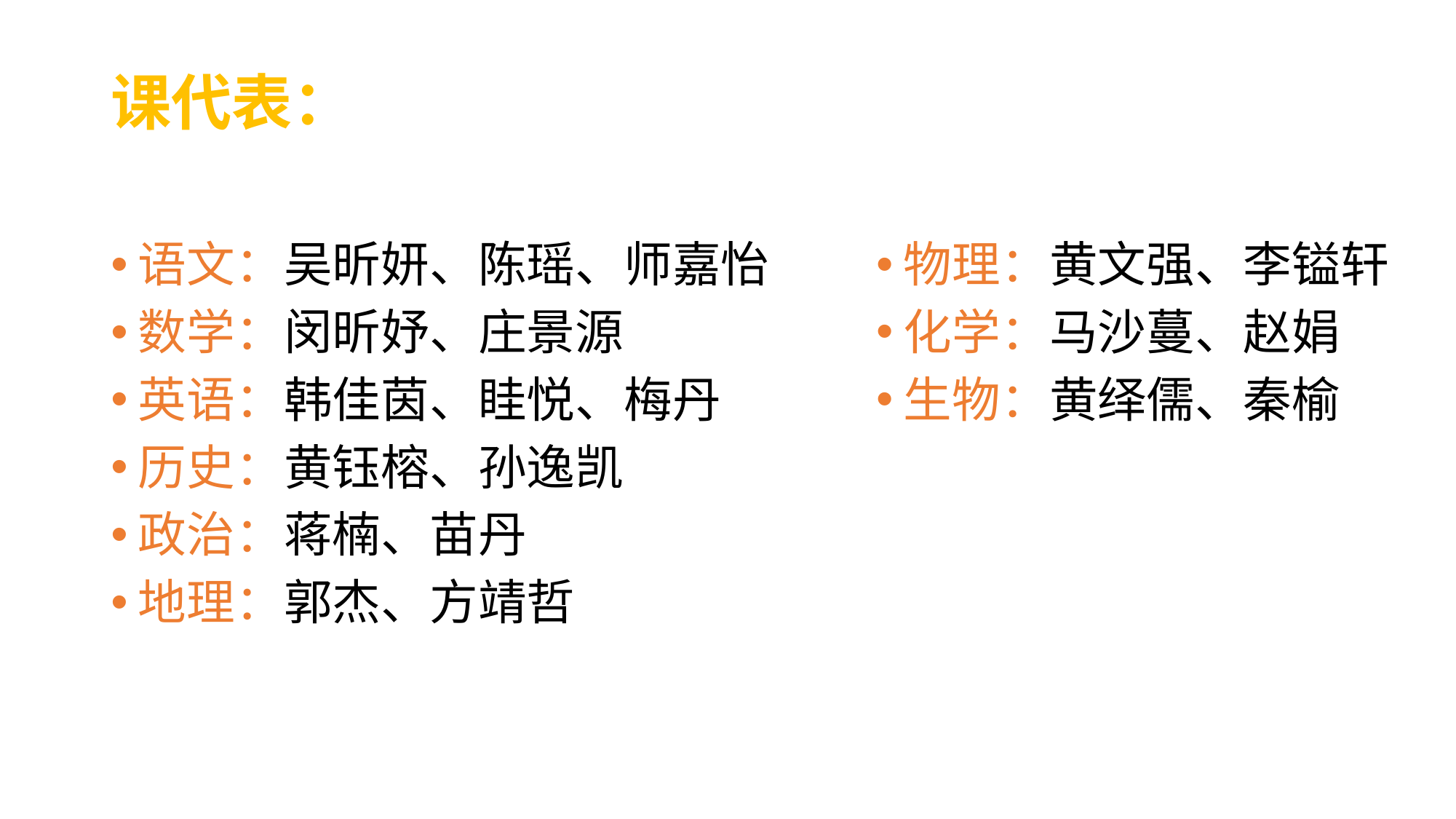

课代表：
语文：吴昕妍、陈瑶、师嘉怡
数学：闵昕妤、庄景源
英语：韩佳茵、眭悦、梅丹
历史：黄钰榕、孙逸凯
政治：蒋楠、苗丹
地理：郭杰、方靖哲
物理：黄文强、李镒轩
化学：马沙蔓、赵娟
生物：黄绎儒、秦榆